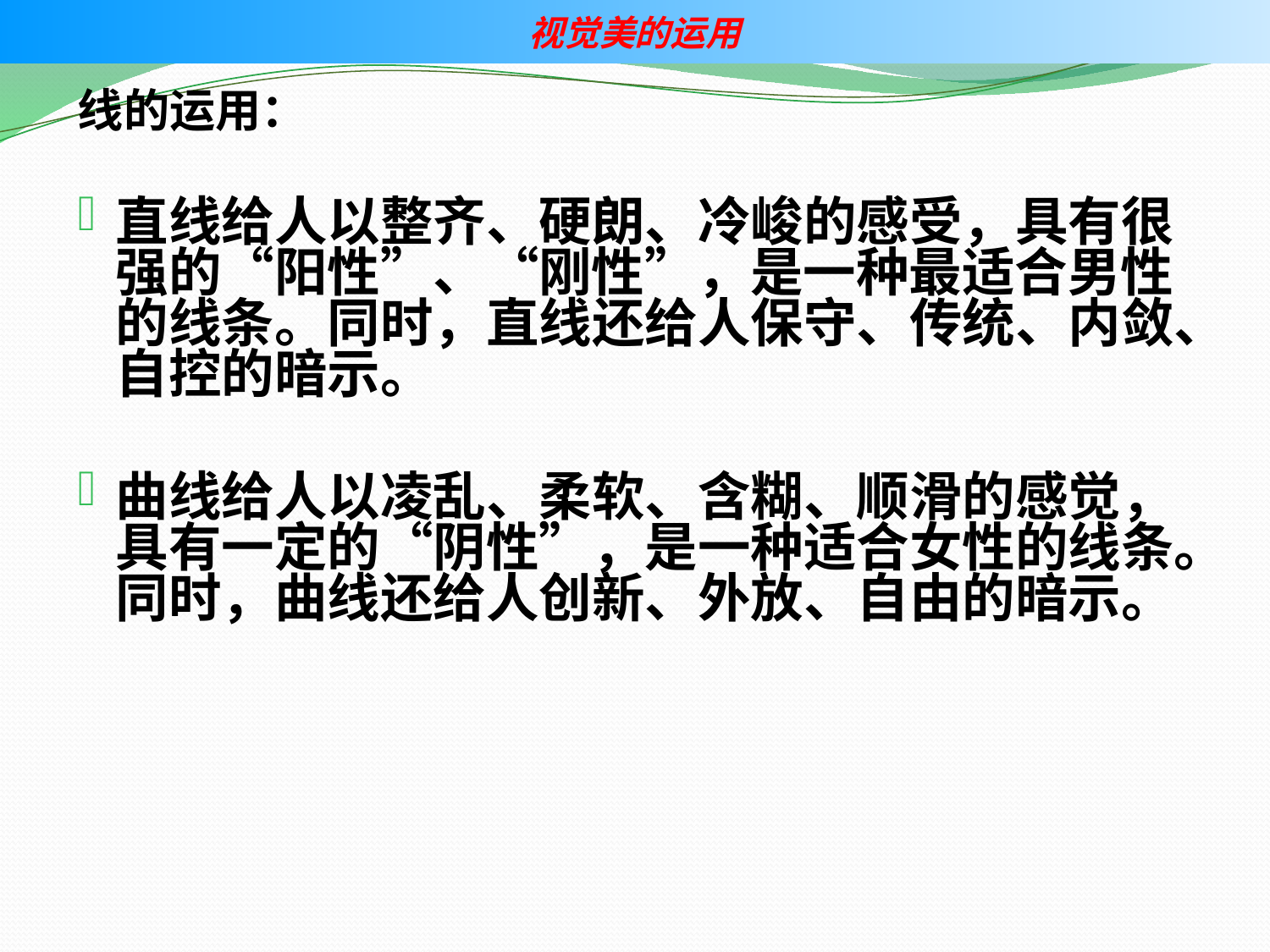

视觉美的运用
线的运用：

直线给人以整齐、硬朗、冷峻的感受，具有很强的“阳性”、“刚性”，是一种最适合男性的线条。同时，直线还给人保守、传统、内敛、自控的暗示。

曲线给人以凌乱、柔软、含糊、顺滑的感觉，具有一定的“阴性”，是一种适合女性的线条。同时，曲线还给人创新、外放、自由的暗示。